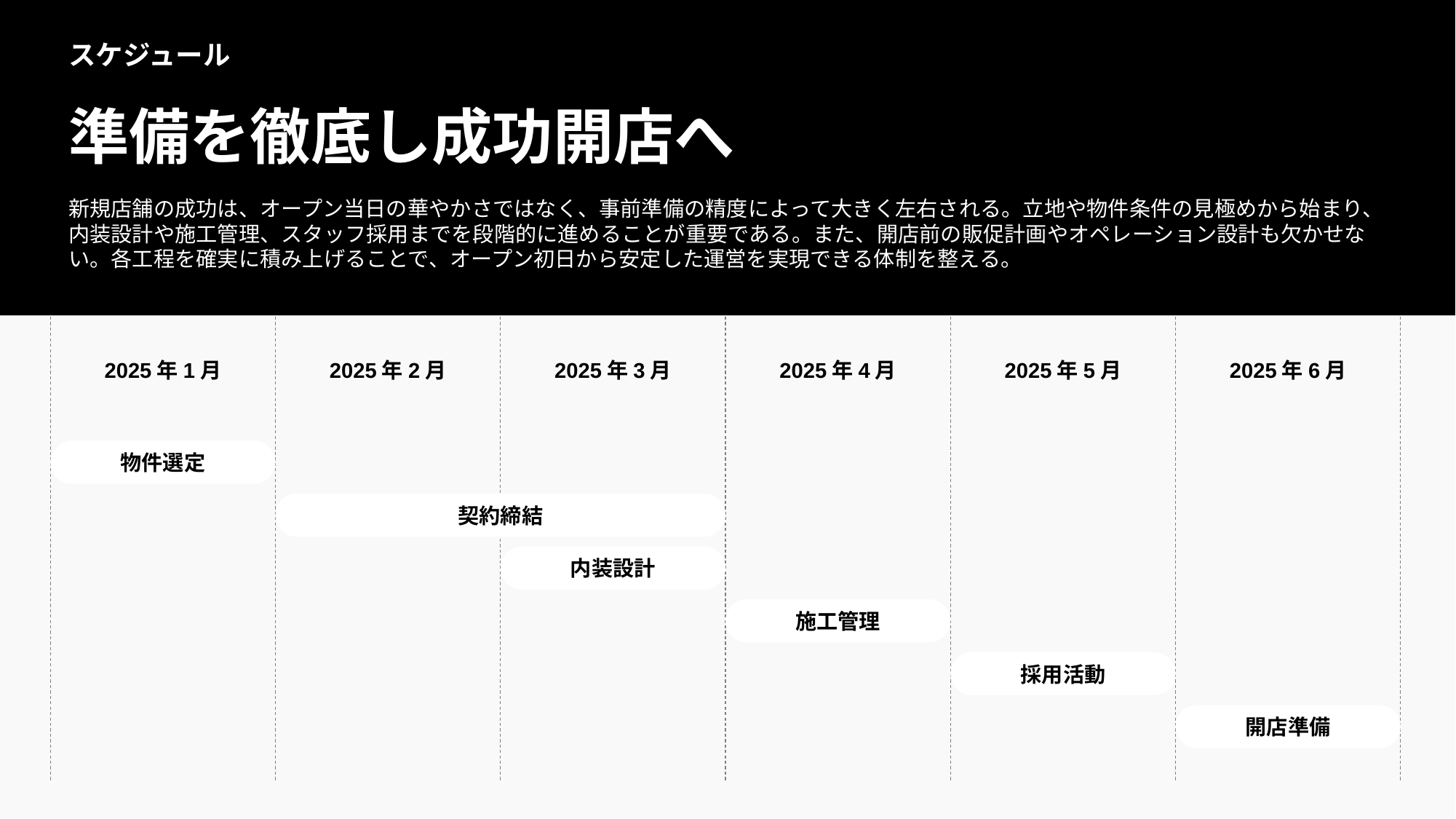

スケジュール
準備を徹底し成功開店へ
新規店舗の成功は、オープン当日の華やかさではなく、事前準備の精度によって大きく左右される。立地や物件条件の見極めから始まり、内装設計や施工管理、スタッフ採用までを段階的に進めることが重要である。また、開店前の販促計画やオペレーション設計も欠かせない。各工程を確実に積み上げることで、オープン初日から安定した運営を実現できる体制を整える。

2025年1月
2025年2月
2025年3月
2025年4月
2025年5月
2025年6月
物件選定
契約締結
内装設計
施工管理
採用活動
開店準備